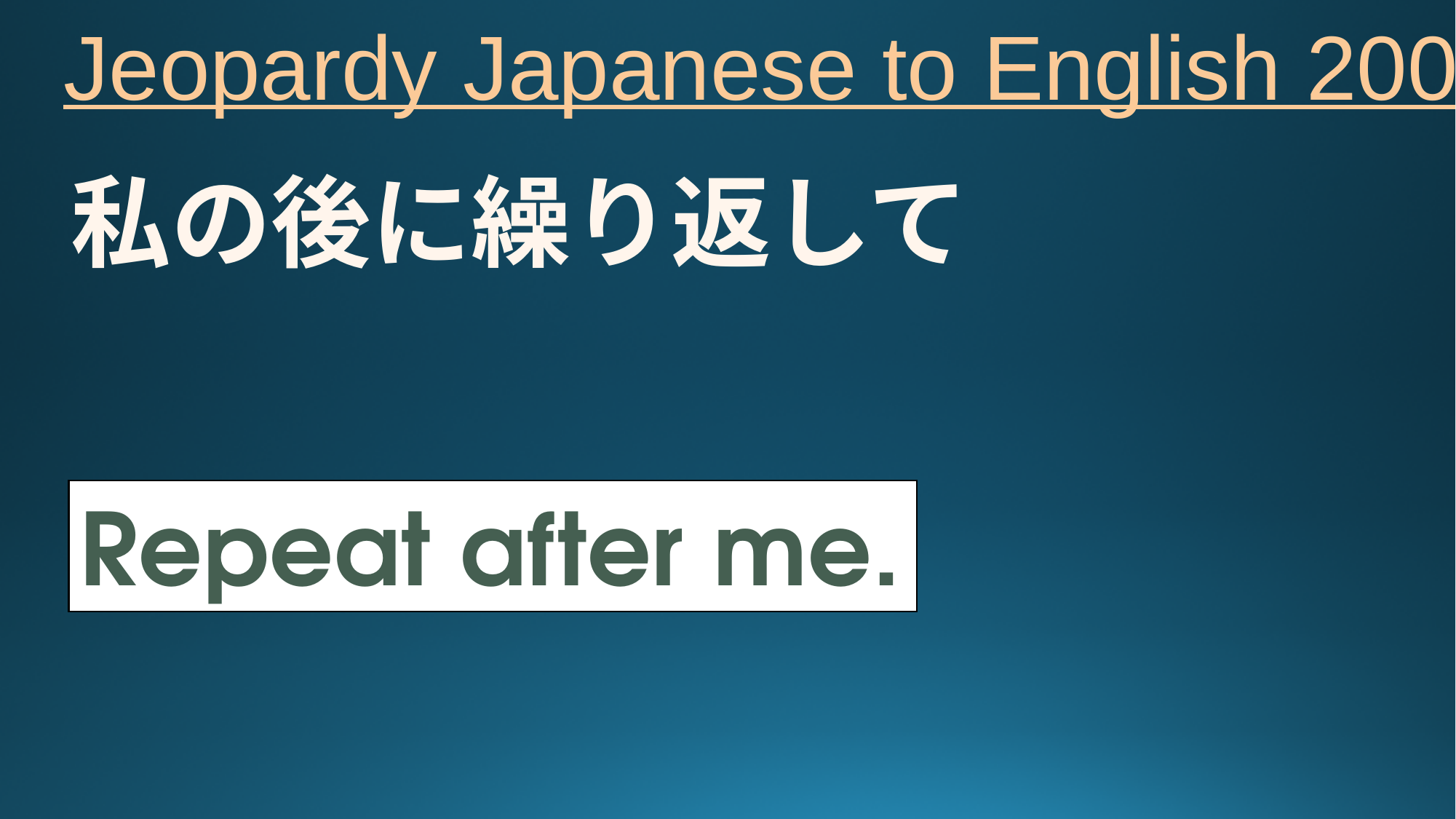

# Jeopardy Japanese to English 200
私の後に繰り返して
Repeat after me.